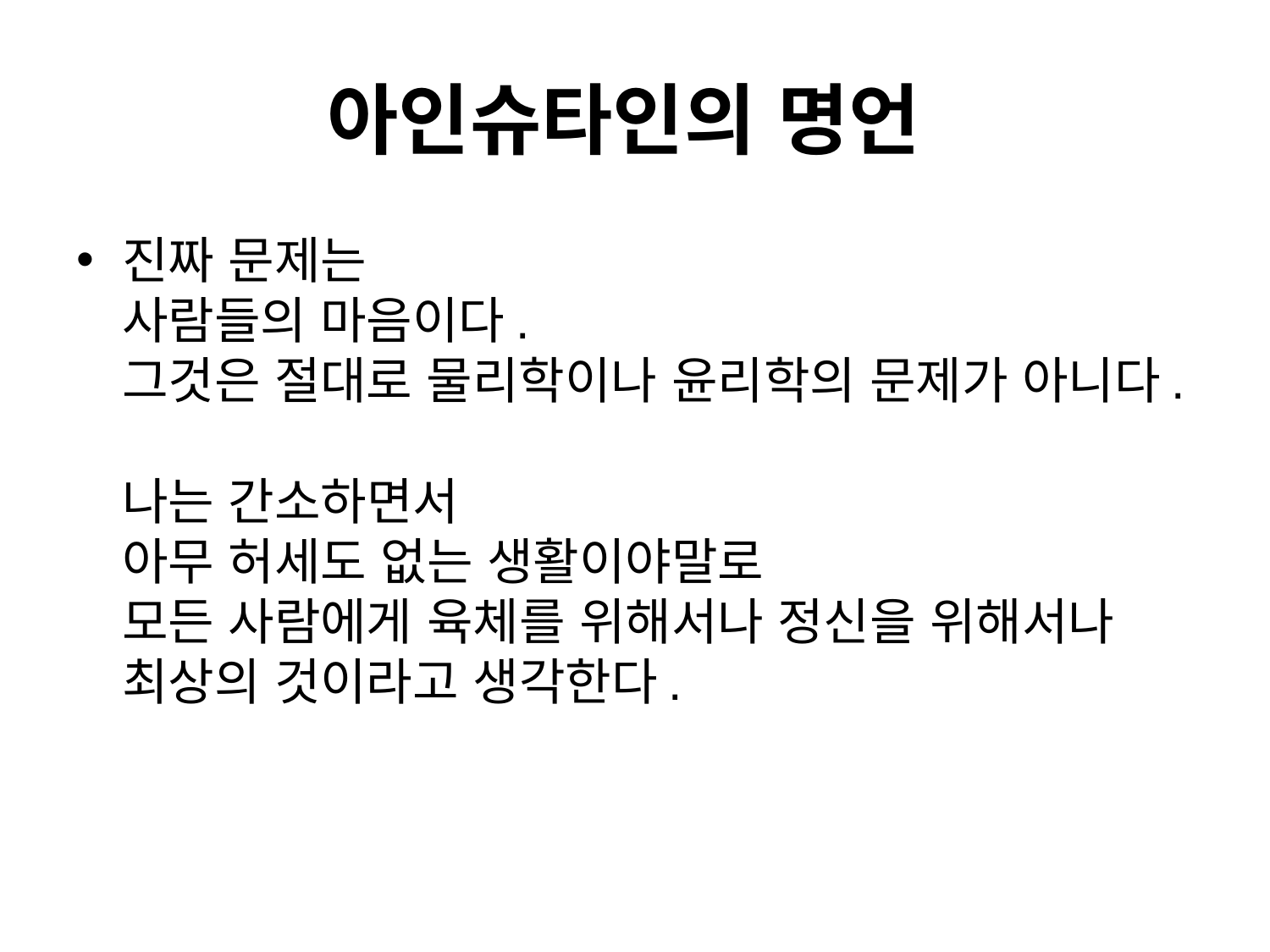

# 아인슈타인의 명언
진짜 문제는
사람들의 마음이다.
그것은 절대로 물리학이나 윤리학의 문제가 아니다.
나는 간소하면서
아무 허세도 없는 생활이야말로
모든 사람에게 육체를 위해서나 정신을 위해서나
최상의 것이라고 생각한다.